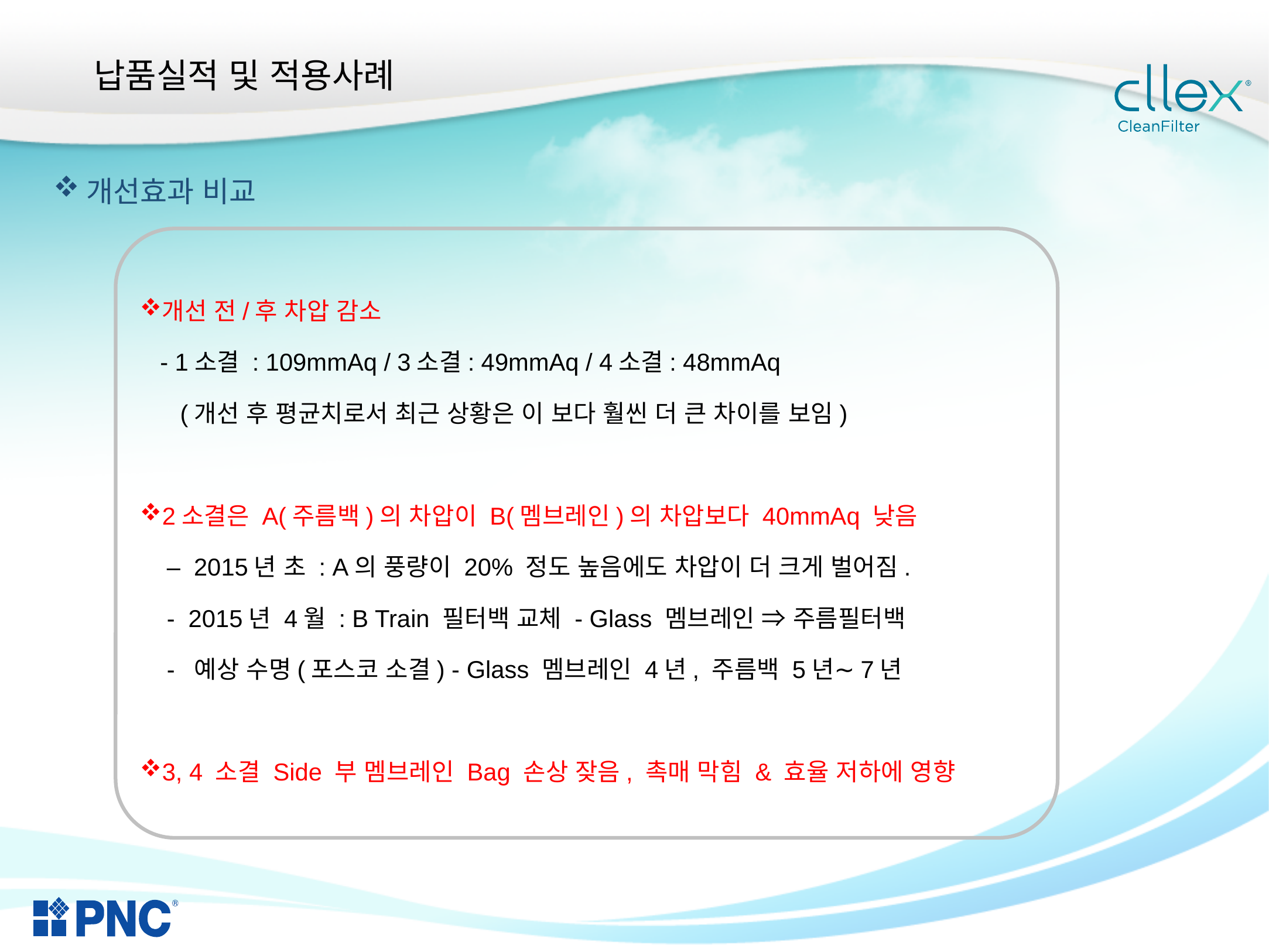

납품실적 및 적용사례
개선효과 비교
개선 전/후 차압 감소
   - 1소결 : 109mmAq / 3소결: 49mmAq / 4소결: 48mmAq
      (개선 후 평균치로서 최근 상황은 이 보다 훨씬 더 큰 차이를 보임)

2소결은 A(주름백)의 차압이 B(멤브레인)의 차압보다 40mmAq 낮음
    –  2015년 초 : A의 풍량이 20% 정도 높음에도 차압이 더 크게 벌어짐.
    -  2015년 4월 : B Train 필터백 교체 - Glass 멤브레인 ⇒ 주름필터백
    -  예상 수명(포스코 소결) - Glass 멤브레인 4년, 주름백 5년∼7년

3, 4 소결 Side 부 멤브레인 Bag 손상 잦음, 촉매 막힘 & 효율 저하에 영향